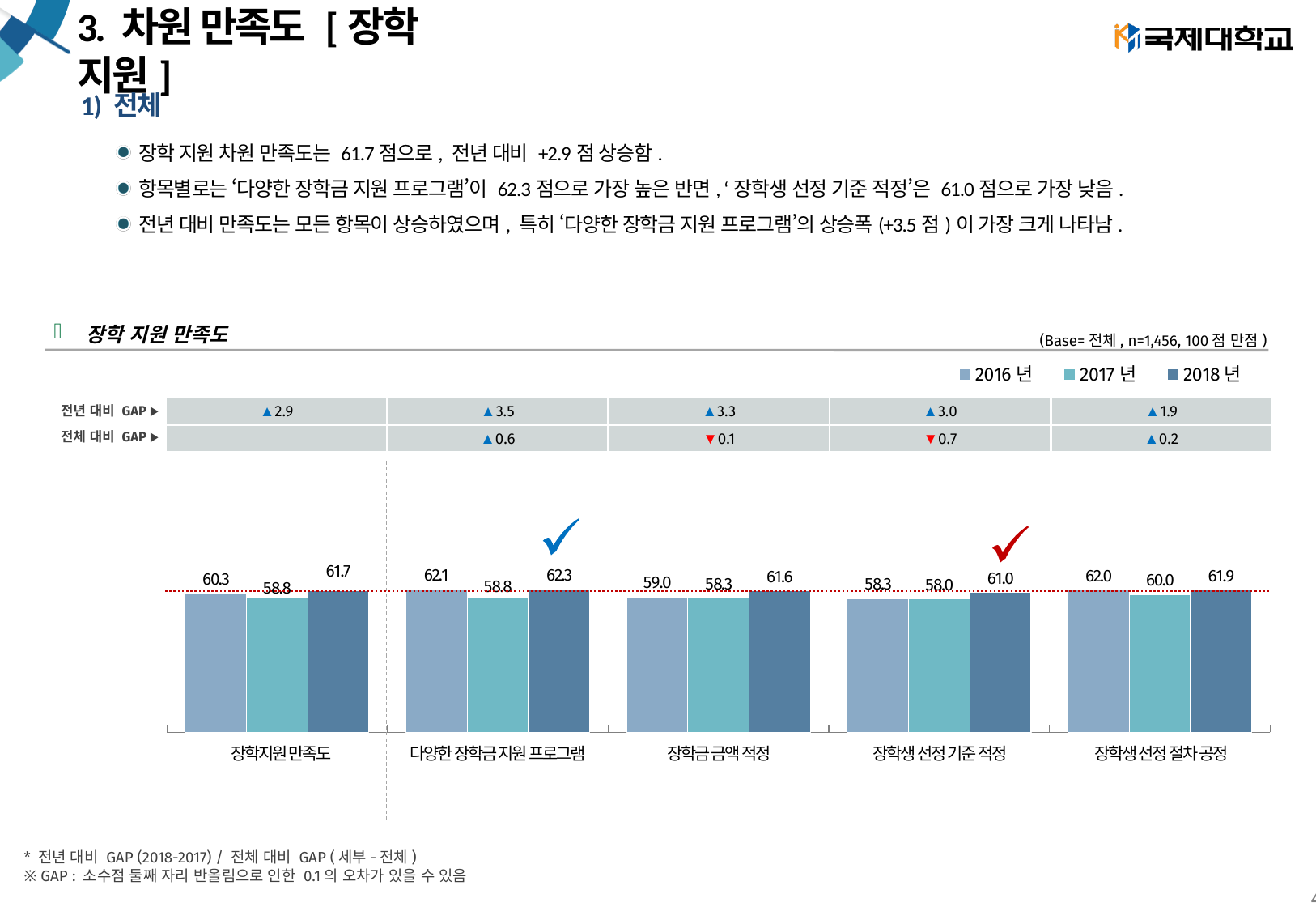

# 3. 차원 만족도 [장학 지원]
1) 전체
장학 지원 차원 만족도는 61.7점으로, 전년 대비 +2.9점 상승함.
항목별로는 ‘다양한 장학금 지원 프로그램’이 62.3점으로 가장 높은 반면, ‘장학생 선정 기준 적정’은 61.0점으로 가장 낮음.
전년 대비 만족도는 모든 항목이 상승하였으며, 특히 ‘다양한 장학금 지원 프로그램’의 상승폭(+3.5점)이 가장 크게 나타남.
장학 지원 만족도
(Base=전체, n=1,456, 100점 만점)

### Chart

| Category | 2016년 | 2017년 | 2018년 |
|---|---|---|---|
| ● 장학지원 만족도 | 60.33657488692899 | 58.77560975609759 | 61.70621274646669 |
| 다양한 장학금 지원 프로그램 | 62.121212483039315 | 58.81152439024384 | 62.322329206836294 |
| 장학금 금액 적정 | 59.00045237449117 | 58.33359756097555 | 61.62310866572902 |
| 장학생 선정 기준 적정 | 58.27679728629576 | 57.987804878048756 | 60.969738652022 |
| 장학생 선정 절차 공정 | 61.979167527173935 | 59.96951219512191 | 61.909674461279224 |
| ▲2.9 | ▲3.5 | ▲3.3 | ▲3.0 | ▲1.9 |
| --- | --- | --- | --- | --- |
|  | ▲0.6 | ▼0.1 | ▼0.7 | ▲0.2 |
전년 대비 GAP ▶
전체 대비 GAP ▶

| 장학지원 만족도 | 다양한 장학금 지원 프로그램 | 장학금 금액 적정 | 장학생 선정 기준 적정 | 장학생 선정 절차 공정 |
| --- | --- | --- | --- | --- |
* 전년 대비 GAP (2018-2017) / 전체 대비 GAP (세부-전체)
※ GAP : 소수점 둘째 자리 반올림으로 인한 0.1의 오차가 있을 수 있음